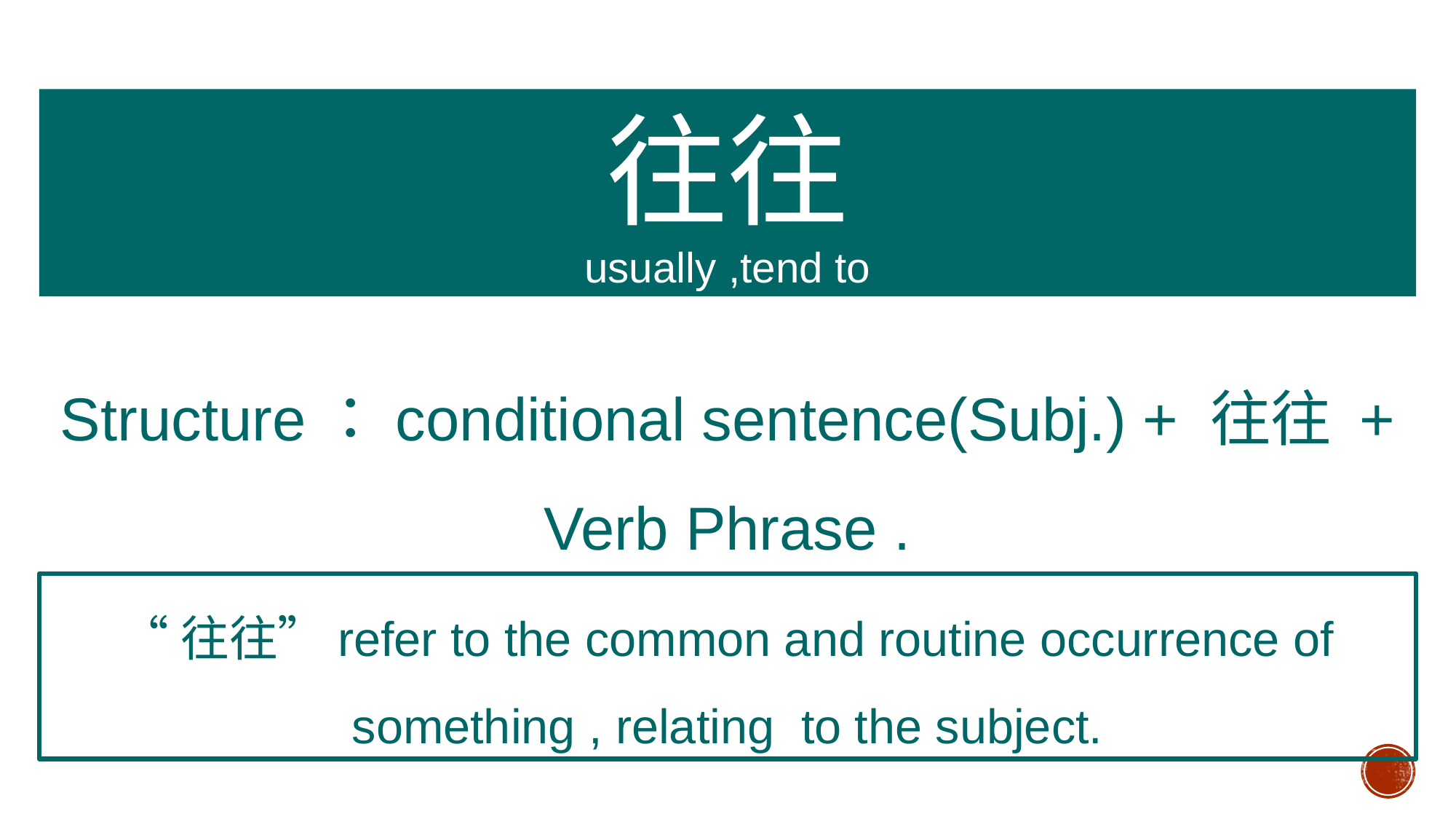

往往
usually ,tend to
Structure：conditional sentence(Subj.) + 往往 + Verb Phrase .
“往往”refer to the common and routine occurrence of something , relating  to the subject.